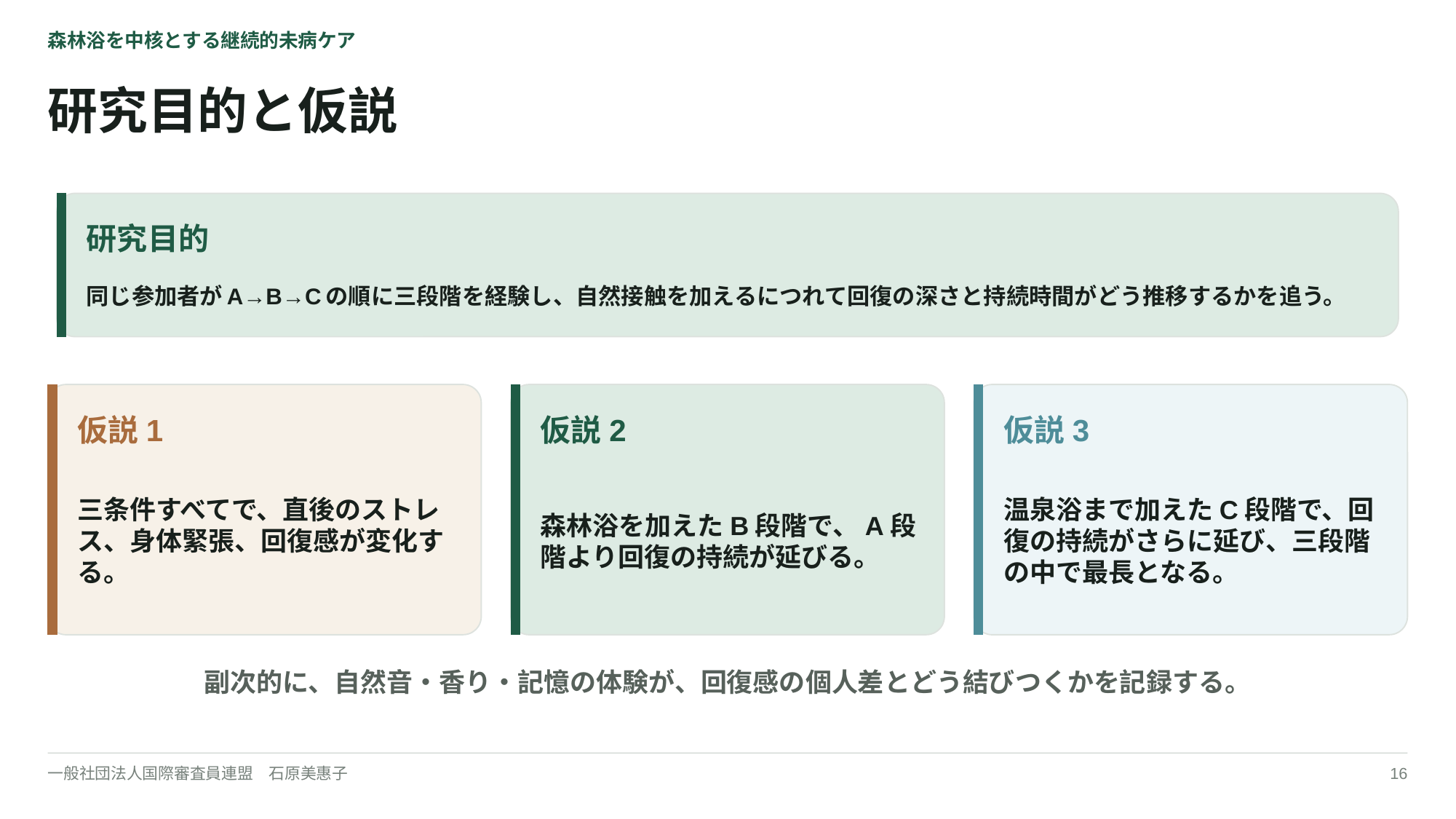

森林浴を中核とする継続的未病ケア
研究目的と仮説

研究目的
同じ参加者がA→B→Cの順に三段階を経験し、自然接触を加えるにつれて回復の深さと持続時間がどう推移するかを追う。

仮説1
仮説2
仮説3
三条件すべてで、直後のストレス、身体緊張、回復感が変化する。
森林浴を加えたB段階で、A段階より回復の持続が延びる。
温泉浴まで加えたC段階で、回復の持続がさらに延び、三段階の中で最長となる。
副次的に、自然音・香り・記憶の体験が、回復感の個人差とどう結びつくかを記録する。

一般社団法人国際審査員連盟　石原美惠子
16